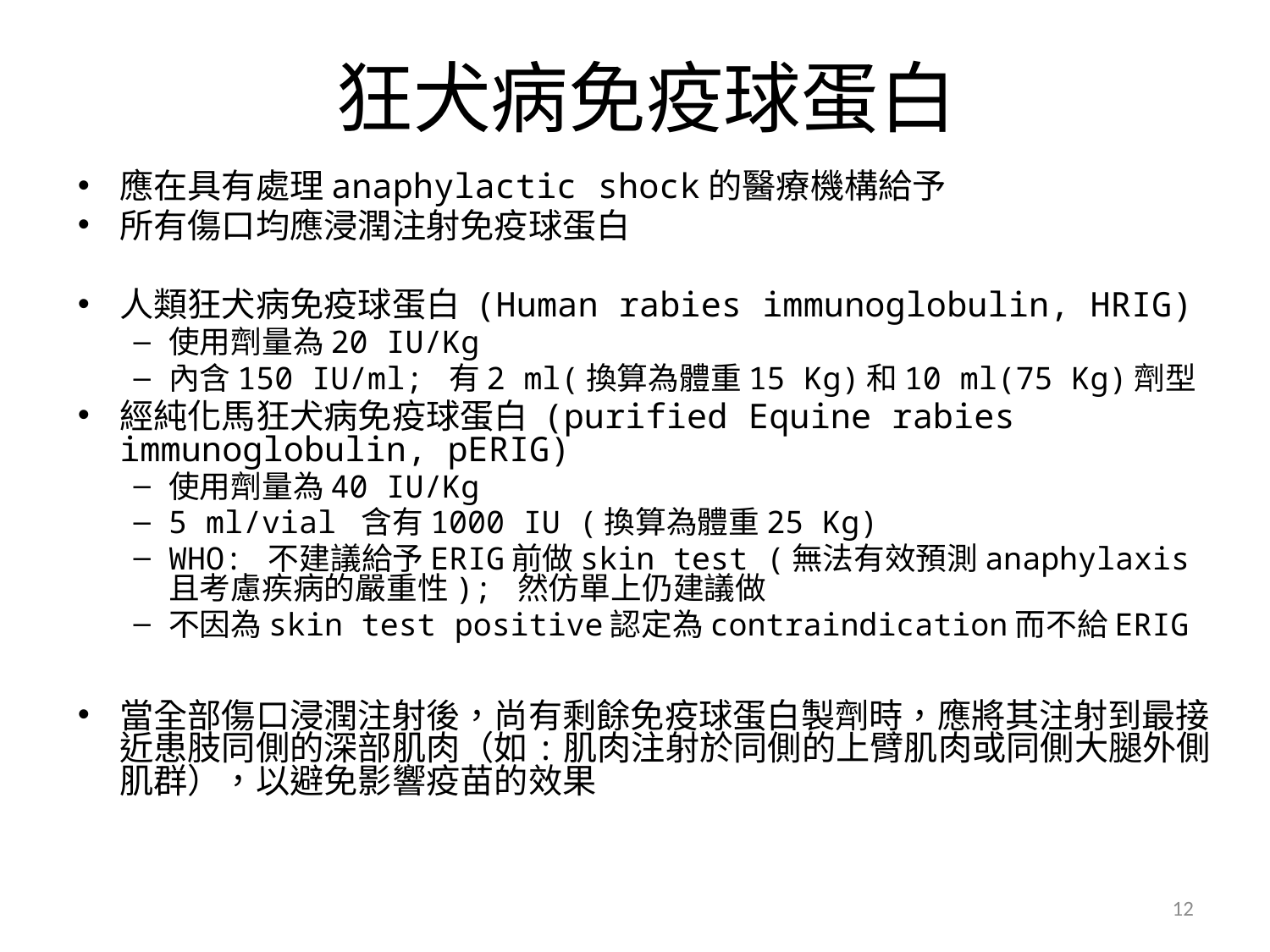

# 狂犬病免疫球蛋白
應在具有處理anaphylactic shock的醫療機構給予
所有傷口均應浸潤注射免疫球蛋白

人類狂犬病免疫球蛋白 (Human rabies immunoglobulin, HRIG)
使用劑量為20 IU/Kg
內含150 IU/ml; 有2 ml(換算為體重15 Kg)和10 ml(75 Kg)劑型
經純化馬狂犬病免疫球蛋白 (purified Equine rabies immunoglobulin, pERIG)
使用劑量為40 IU/Kg
5 ml/vial 含有1000 IU (換算為體重25 Kg)
WHO: 不建議給予ERIG前做skin test (無法有效預測anaphylaxis且考慮疾病的嚴重性); 然仿單上仍建議做
不因為skin test positive認定為contraindication而不給ERIG

當全部傷口浸潤注射後，尚有剩餘免疫球蛋白製劑時，應將其注射到最接近患肢同側的深部肌肉（如:肌肉注射於同側的上臂肌肉或同側大腿外側肌群），以避免影響疫苗的效果

12